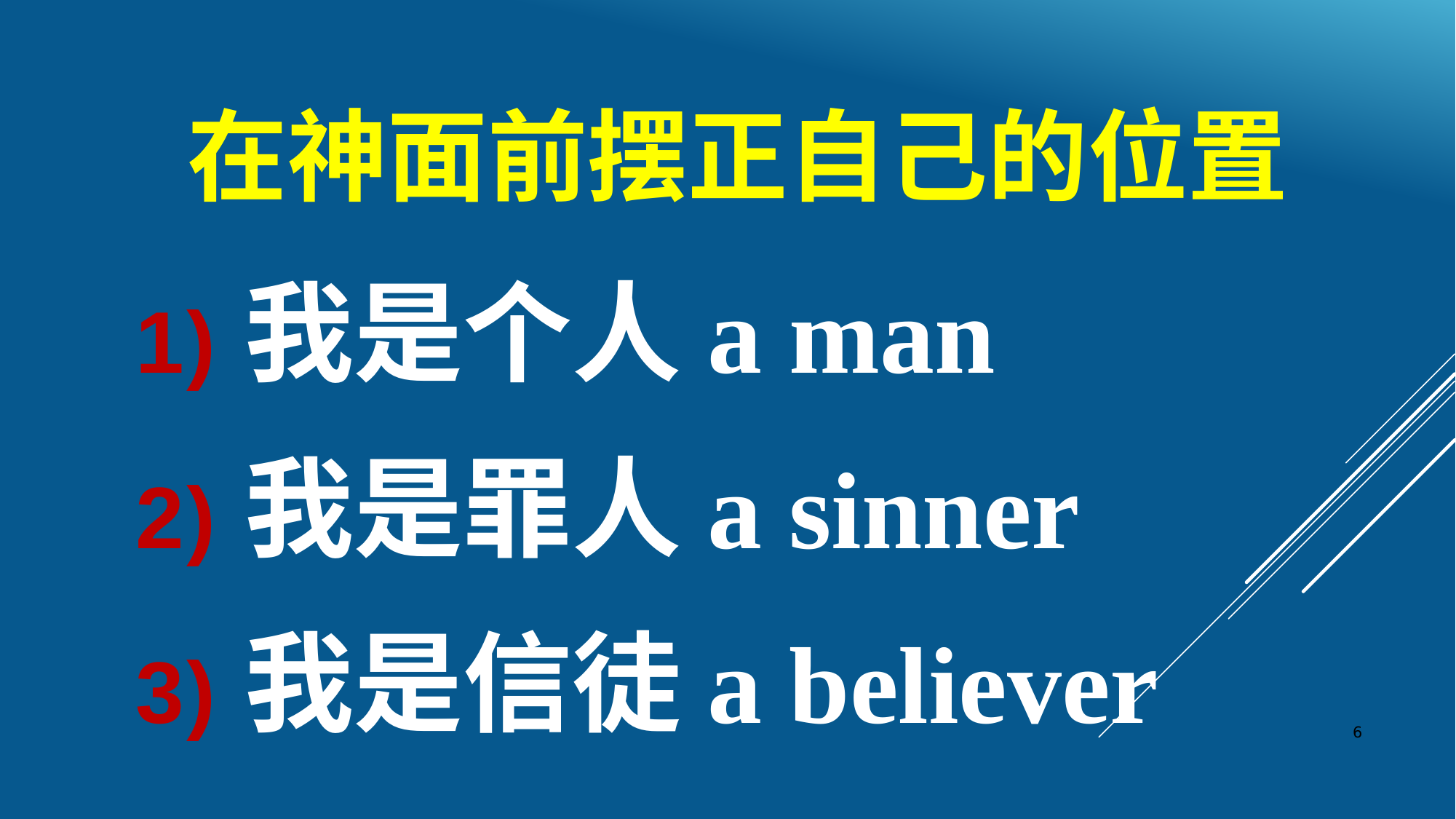

# 在神面前摆正自己的位置
我是个人a man
我是罪人a sinner
我是信徒a believer
6